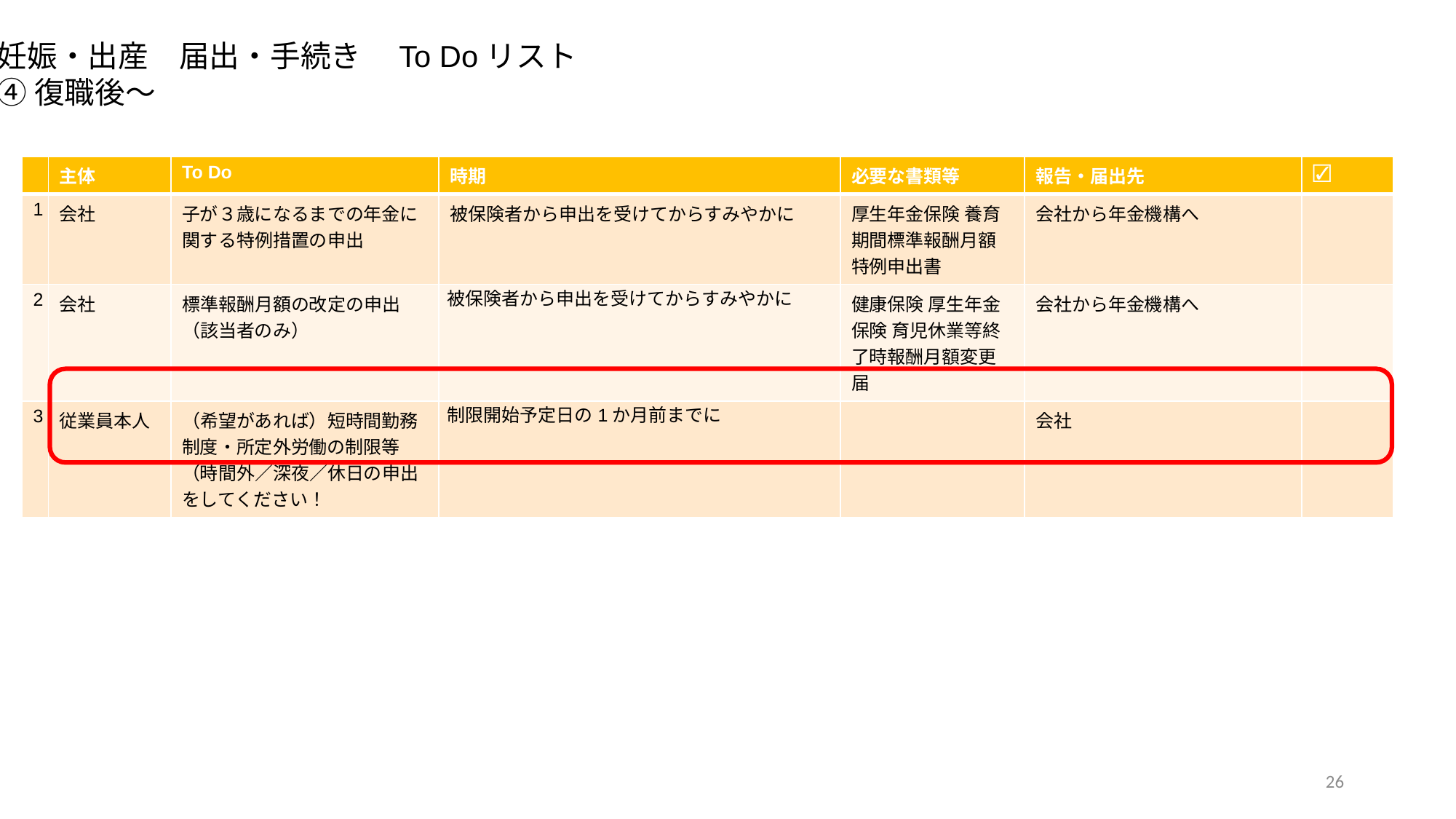

妊娠・出産　届出・手続き　To Doリスト
④復職後～
|  | 主体 | To Do | 時期 | 必要な書類等 | 報告・届出先 | ☑ |
| --- | --- | --- | --- | --- | --- | --- |
| 1 | 会社 | 子が３歳になるまでの年金に関する特例措置の申出 | 被保険者から申出を受けてからすみやかに | 厚生年金保険 養育期間標準報酬月額特例申出書 | 会社から年金機構へ |  |
| 2 | 会社 | 標準報酬月額の改定の申出（該当者のみ） | 被保険者から申出を受けてからすみやかに | 健康保険 厚生年金保険 育児休業等終了時報酬月額変更届 | 会社から年金機構へ |  |
| 3 | 従業員本人 | （希望があれば）短時間勤務制度・所定外労働の制限等（時間外／深夜／休日の申出をしてください！ | 制限開始予定日の1か月前までに |  | 会社 |  |

26